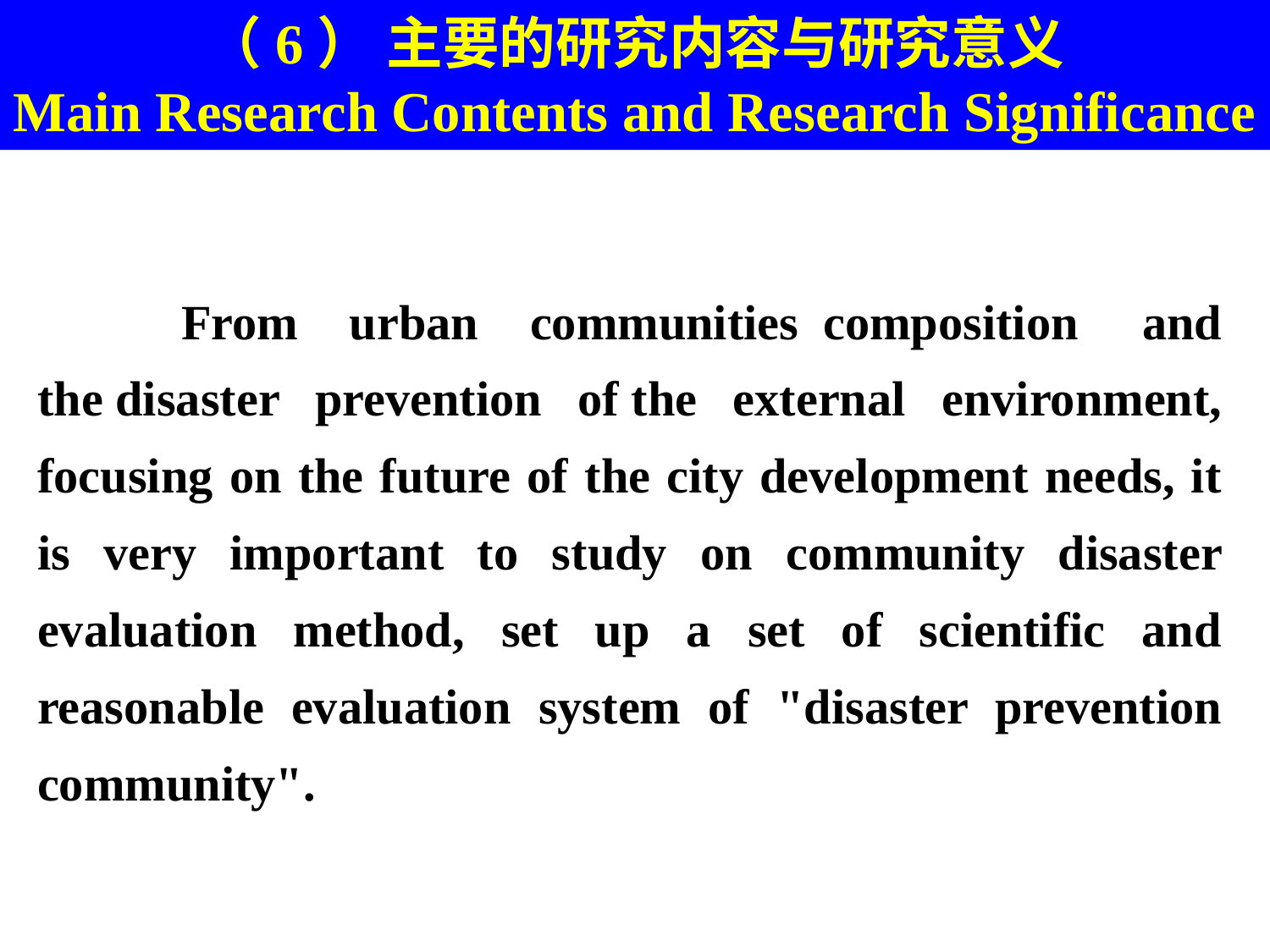

（6） 主要的研究内容与研究意义
Main Research Contents and Research Significance
   From urban communities  composition  and the disaster prevention of the external environment, focusing on the future of the city development needs, it is very important to study on community disaster evaluation method, set up a set of scientific and reasonable evaluation system of "disaster prevention community".